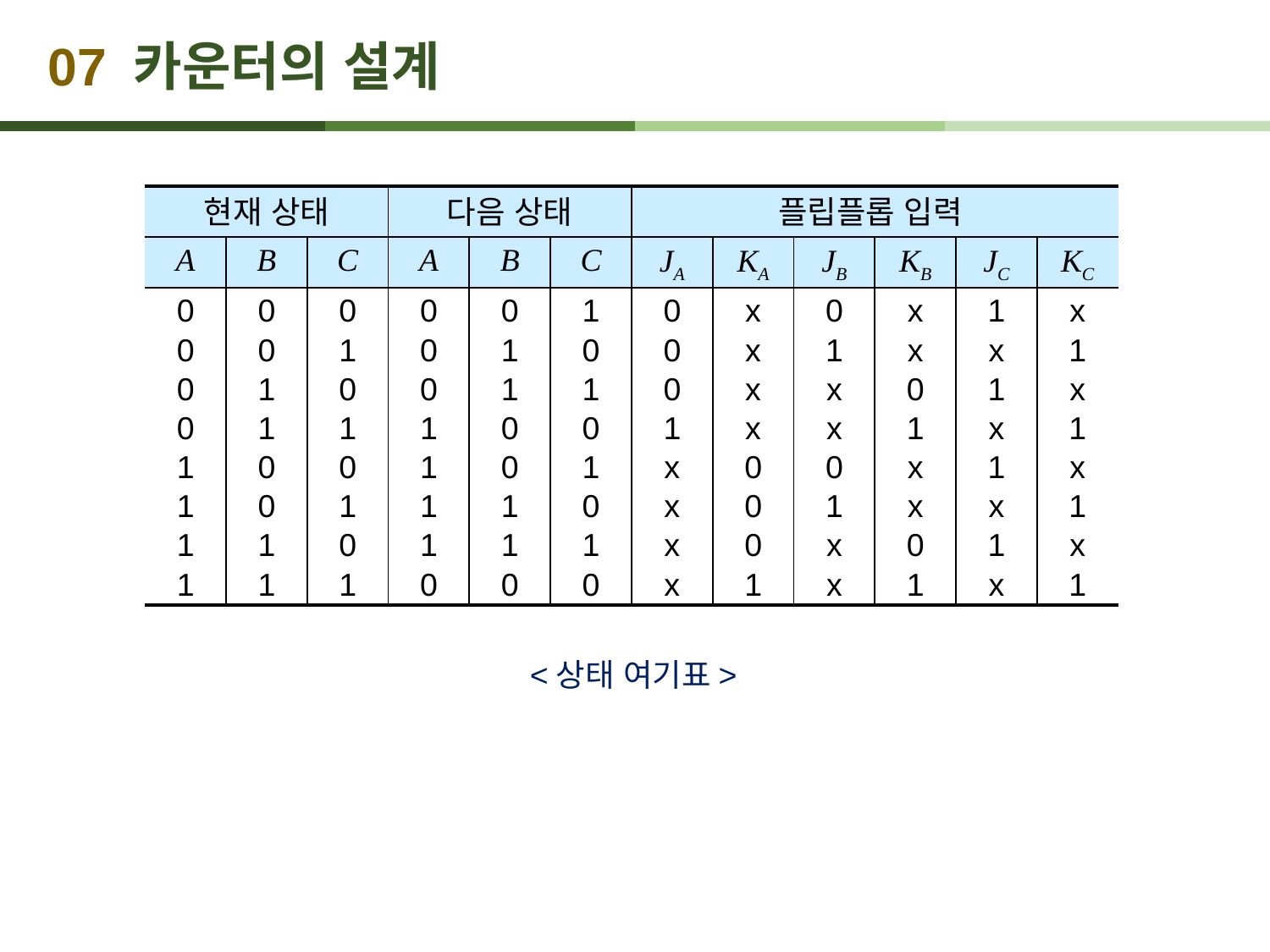

# 07 카운터의 설계
| 현재 상태 |  |  | 다음 상태 |  |  | 플립플롭 입력 |  |  |  |  |  |
| --- | --- | --- | --- | --- | --- | --- | --- | --- | --- | --- | --- |
| A | B | C | A | B | C | JA | KA | JB | KB | JC | KC |
| 0 0 0 0 1 1 1 1 | 0 0 1 1 0 0 1 1 | 0 1 0 1 0 1 0 1 | 0 0 0 1 1 1 1 0 | 0 1 1 0 0 1 1 0 | 1 0 1 0 1 0 1 0 | 0 0 0 1 x x x x | x x x x 0 0 0 1 | 0 1 x x 0 1 x x | x x 0 1 x x 0 1 | 1 x 1 x 1 x 1 x | x 1 x 1 x 1 x 1 |
<상태 여기표>